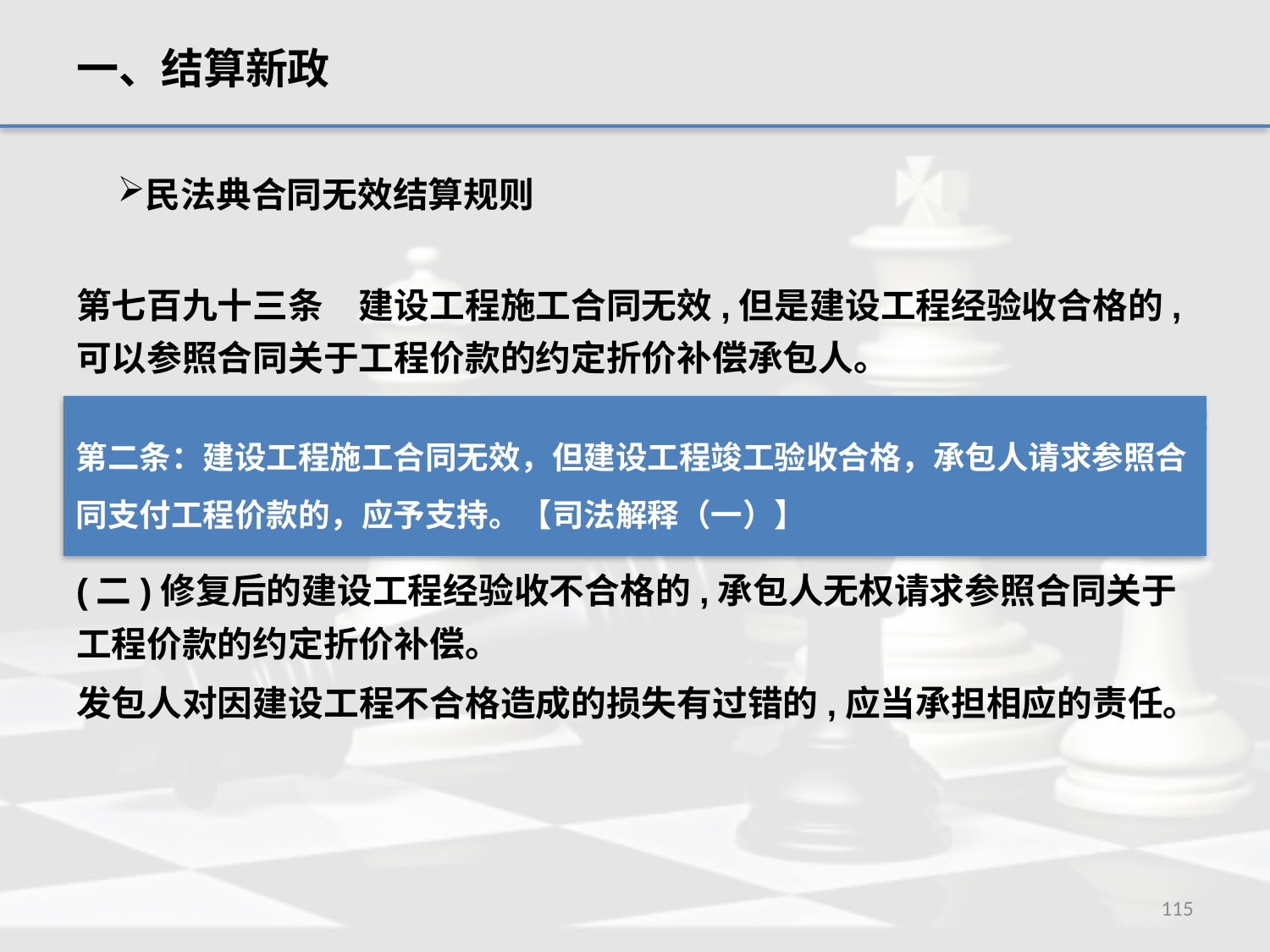

一、结算新政
民法典合同无效结算规则
第七百九十三条　建设工程施工合同无效,但是建设工程经验收合格的,可以参照合同关于工程价款的约定折价补偿承包人。
建设工程施工合同无效,且建设工程经验收不合格的,按照以下情形处理:
(一)修复后的建设工程经验收合格的,发包人可以请求承包人承担修复费用;
(二)修复后的建设工程经验收不合格的,承包人无权请求参照合同关于工程价款的约定折价补偿。
发包人对因建设工程不合格造成的损失有过错的,应当承担相应的责任。

第二条：建设工程施工合同无效，但建设工程竣工验收合格，承包人请求参照合同支付工程价款的，应予支持。【司法解释（一）】

115